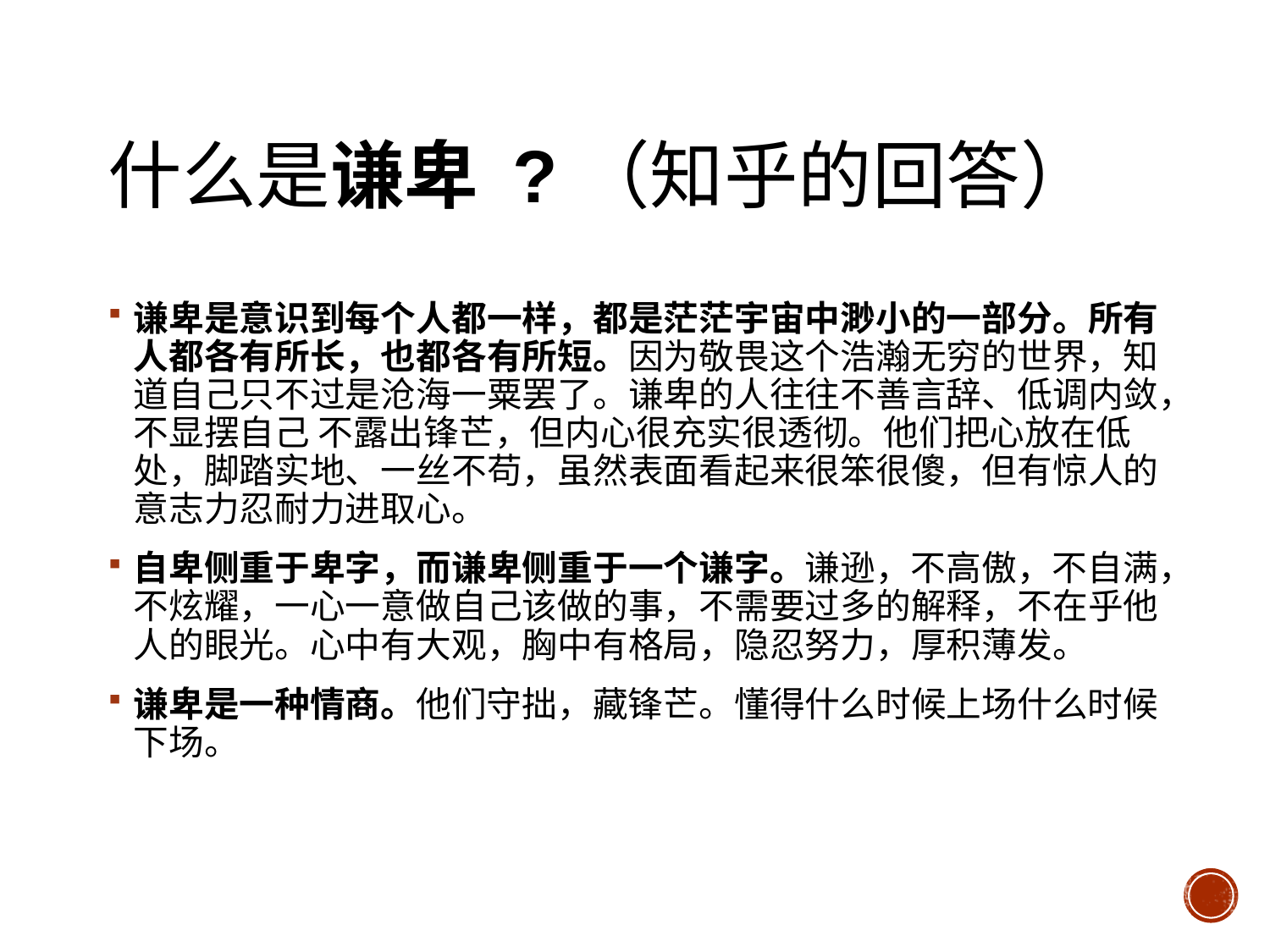

# 什么是谦卑 ?（知乎的回答）
谦卑是意识到每个人都一样，都是茫茫宇宙中渺小的一部分。所有人都各有所长，也都各有所短。因为敬畏这个浩瀚无穷的世界，知道自己只不过是沧海一粟罢了。谦卑的人往往不善言辞、低调内敛，不显摆自己 不露出锋芒，但内心很充实很透彻。他们把心放在低处，脚踏实地、一丝不苟，虽然表面看起来很笨很傻，但有惊人的意志力忍耐力进取心。
自卑侧重于卑字，而谦卑侧重于一个谦字。谦逊，不高傲，不自满，不炫耀，一心一意做自己该做的事，不需要过多的解释，不在乎他人的眼光。心中有大观，胸中有格局，隐忍努力，厚积薄发。
谦卑是一种情商。他们守拙，藏锋芒。懂得什么时候上场什么时候下场。